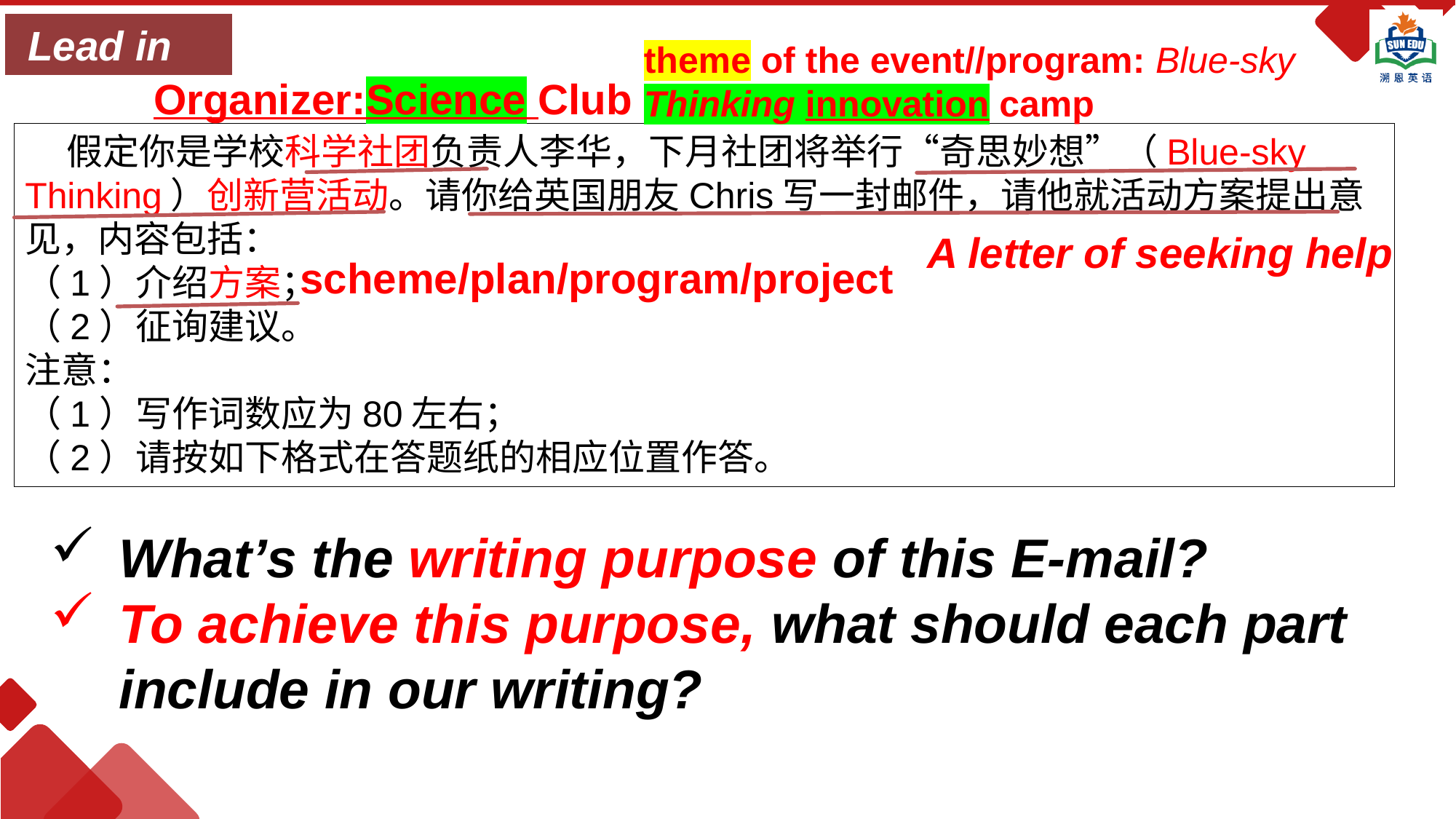

Lead in
theme of the event//program: Blue-sky Thinking innovation camp
Organizer:Science Club
    假定你是学校科学社团负责人李华，下月社团将举行“奇思妙想”（Blue-sky Thinking）创新营活动。请你给英国朋友Chris写一封邮件，请他就活动方案提出意见，内容包括：
（1）介绍方案；
（2）征询建议。
注意：
（1）写作词数应为80左右；
（2）请按如下格式在答题纸的相应位置作答。
A letter of seeking help
scheme/plan/program/project
What’s the writing purpose of this E-mail?
To achieve this purpose, what should each part include in our writing?